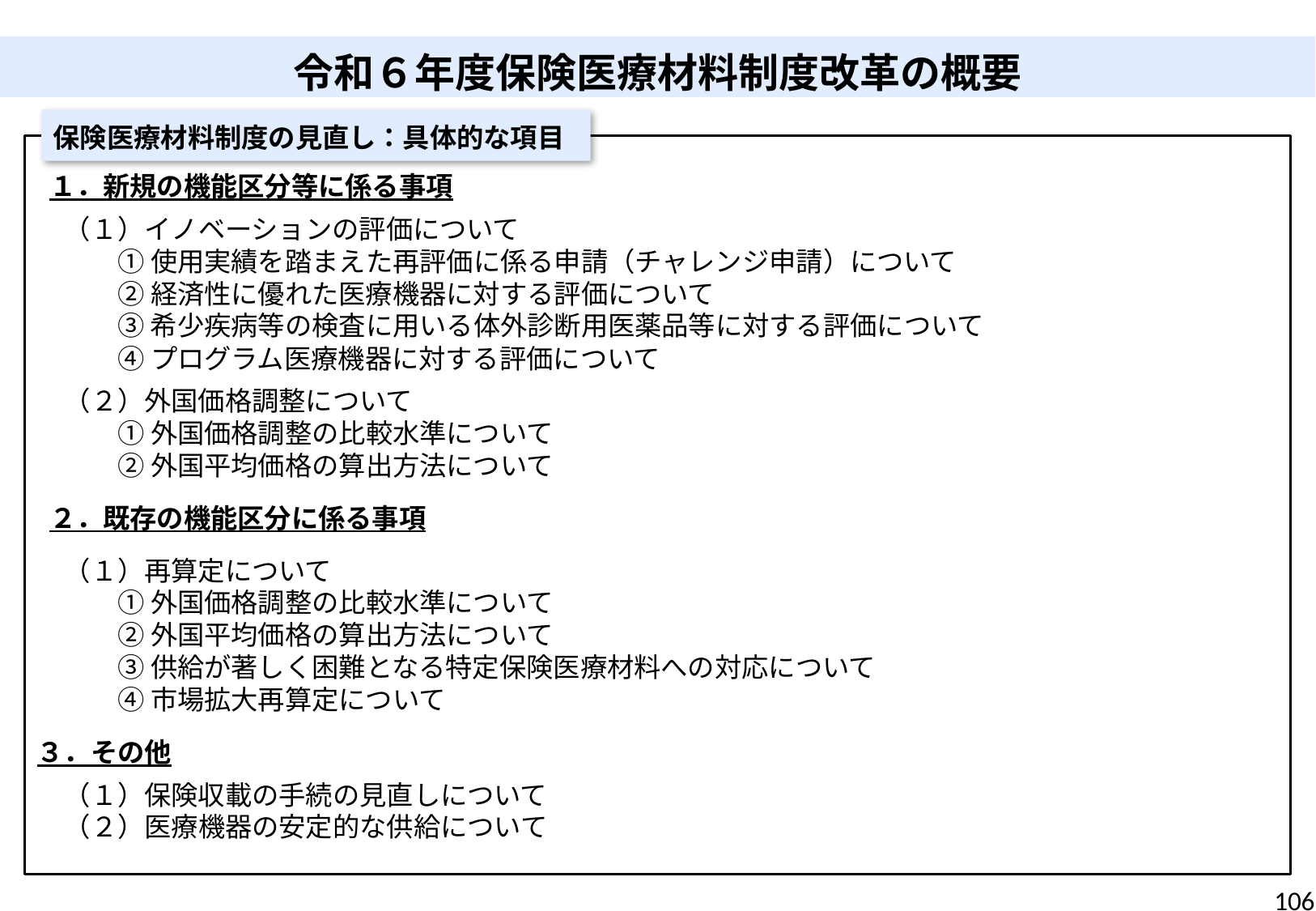

# 令和６年度保険医療材料制度改革の概要
保険医療材料制度の見直し：具体的な項目

 １．新規の機能区分等に係る事項
　（１）イノベーションの評価について
　　　① 使用実績を踏まえた再評価に係る申請（チャレンジ申請）について
　　　② 経済性に優れた医療機器に対する評価について
　　　③ 希少疾病等の検査に用いる体外診断用医薬品等に対する評価について
　　　④ プログラム医療機器に対する評価について
　（２）外国価格調整について
　　　① 外国価格調整の比較水準について
　　　② 外国平均価格の算出方法について
 ２．既存の機能区分に係る事項
　（１）再算定について
　　　① 外国価格調整の比較水準について
　　　② 外国平均価格の算出方法について
　　　③ 供給が著しく困難となる特定保険医療材料への対応について
　　　④ 市場拡大再算定について
３．その他
　（１）保険収載の手続の見直しについて
　（２）医療機器の安定的な供給について
106